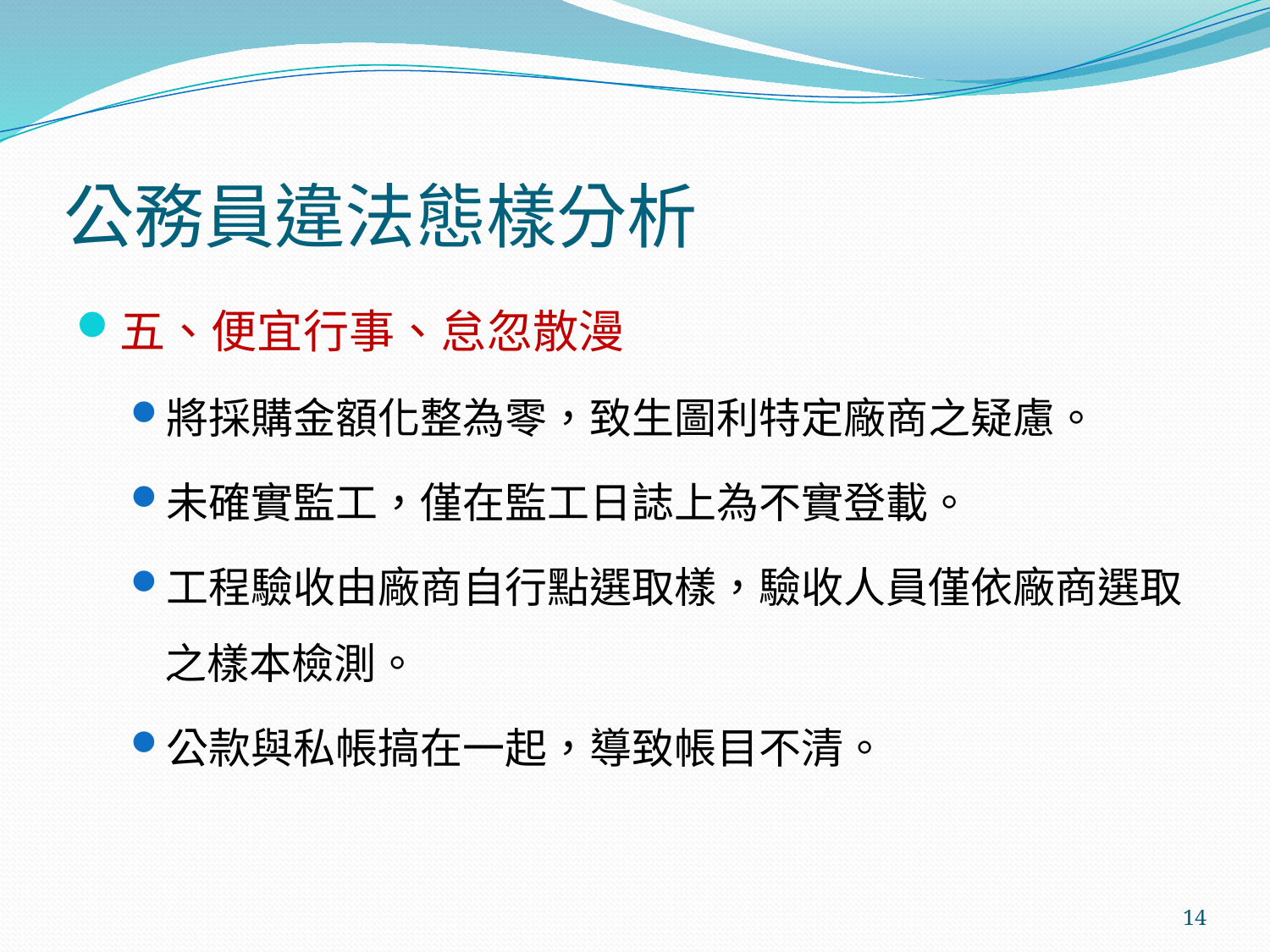

# 公務員違法態樣分析
五、便宜行事、怠忽散漫
將採購金額化整為零，致生圖利特定廠商之疑慮。
未確實監工，僅在監工日誌上為不實登載。
工程驗收由廠商自行點選取樣，驗收人員僅依廠商選取之樣本檢測。
公款與私帳搞在一起，導致帳目不清。
14